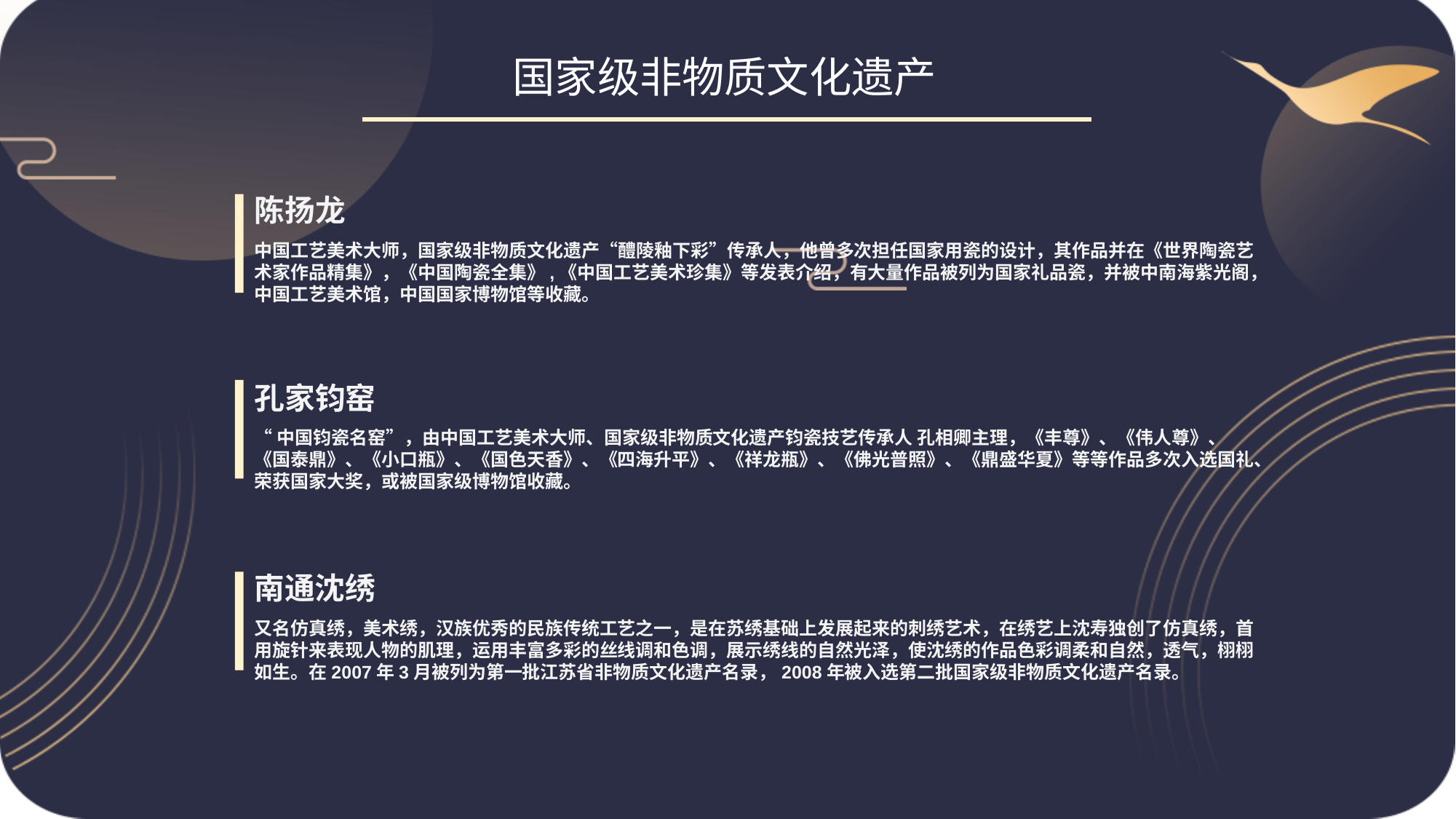

国家级非物质文化遗产
陈扬龙

中国工艺美术大师，国家级非物质文化遗产“醴陵釉下彩”传承人，他曾多次担任国家用瓷的设计，其作品并在《世界陶瓷艺术家作品精集》，《中国陶瓷全集》,《中国工艺美术珍集》等发表介绍，有大量作品被列为国家礼品瓷，并被中南海紫光阁，中国工艺美术馆，中国国家博物馆等收藏。
孔家钧窑

“中国钧瓷名窑”，由中国工艺美术大师、国家级非物质文化遗产钧瓷技艺传承人 孔相卿主理，《丰尊》、《伟人尊》、《国泰鼎》、《小口瓶》、《国色天香》、《四海升平》、《祥龙瓶》、《佛光普照》、《鼎盛华夏》等等作品多次入选国礼、荣获国家大奖，或被国家级博物馆收藏。
南通沈绣

又名仿真绣，美术绣，汉族优秀的民族传统工艺之一，是在苏绣基础上发展起来的刺绣艺术，在绣艺上沈寿独创了仿真绣，首用旋针来表现人物的肌理，运用丰富多彩的丝线调和色调，展示绣线的自然光泽，使沈绣的作品色彩调柔和自然，透气，栩栩如生。在2007年3月被列为第一批江苏省非物质文化遗产名录，2008年被入选第二批国家级非物质文化遗产名录。